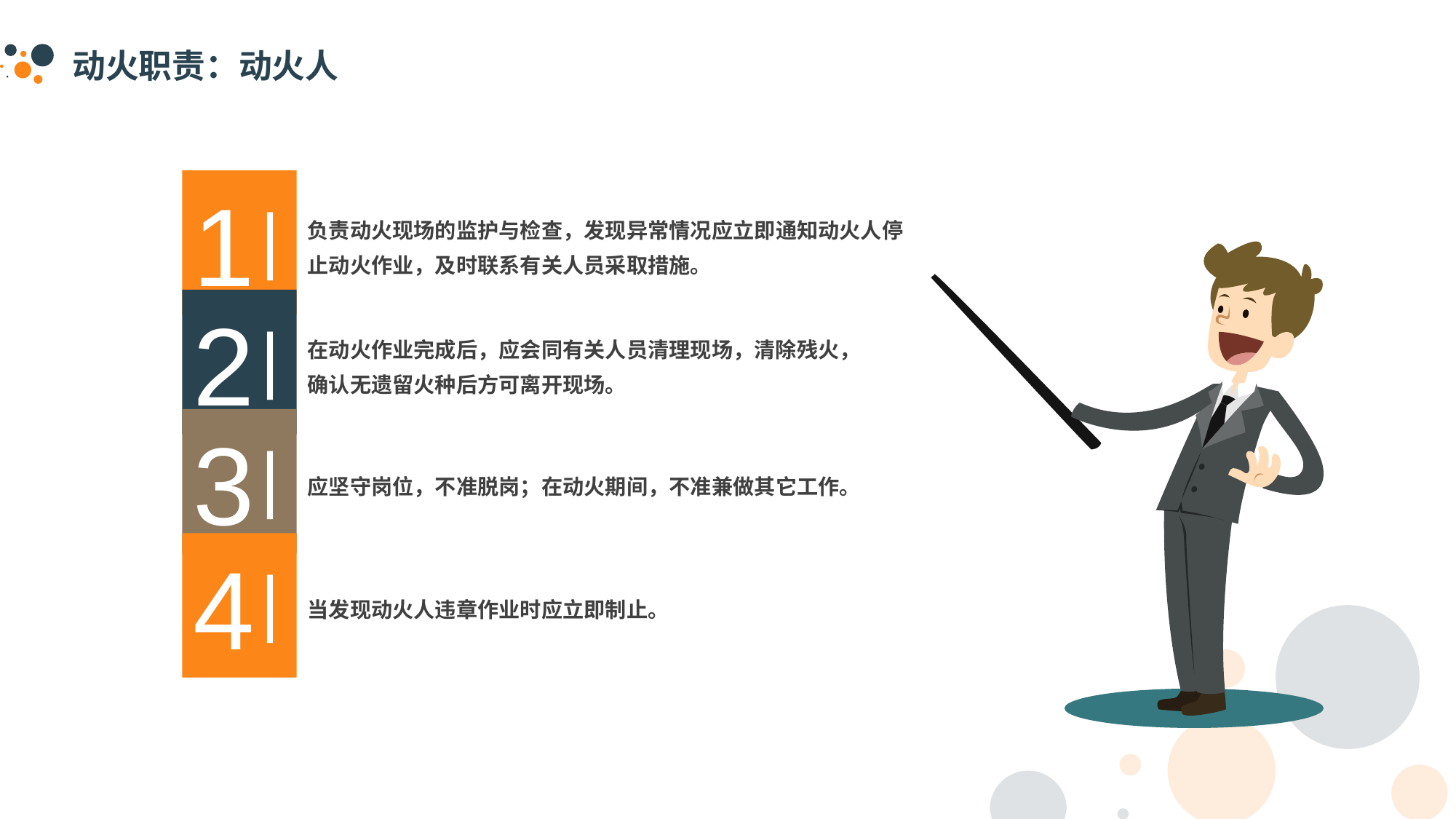

动火职责：动火人

1
|
负责动火现场的监护与检查，发现异常情况应立即通知动火人停止动火作业，及时联系有关人员采取措施。
2
|
在动火作业完成后，应会同有关人员清理现场，清除残火，确认无遗留火种后方可离开现场。
3
|
应坚守岗位，不准脱岗；在动火期间，不准兼做其它工作。
4
|
当发现动火人违章作业时应立即制止。